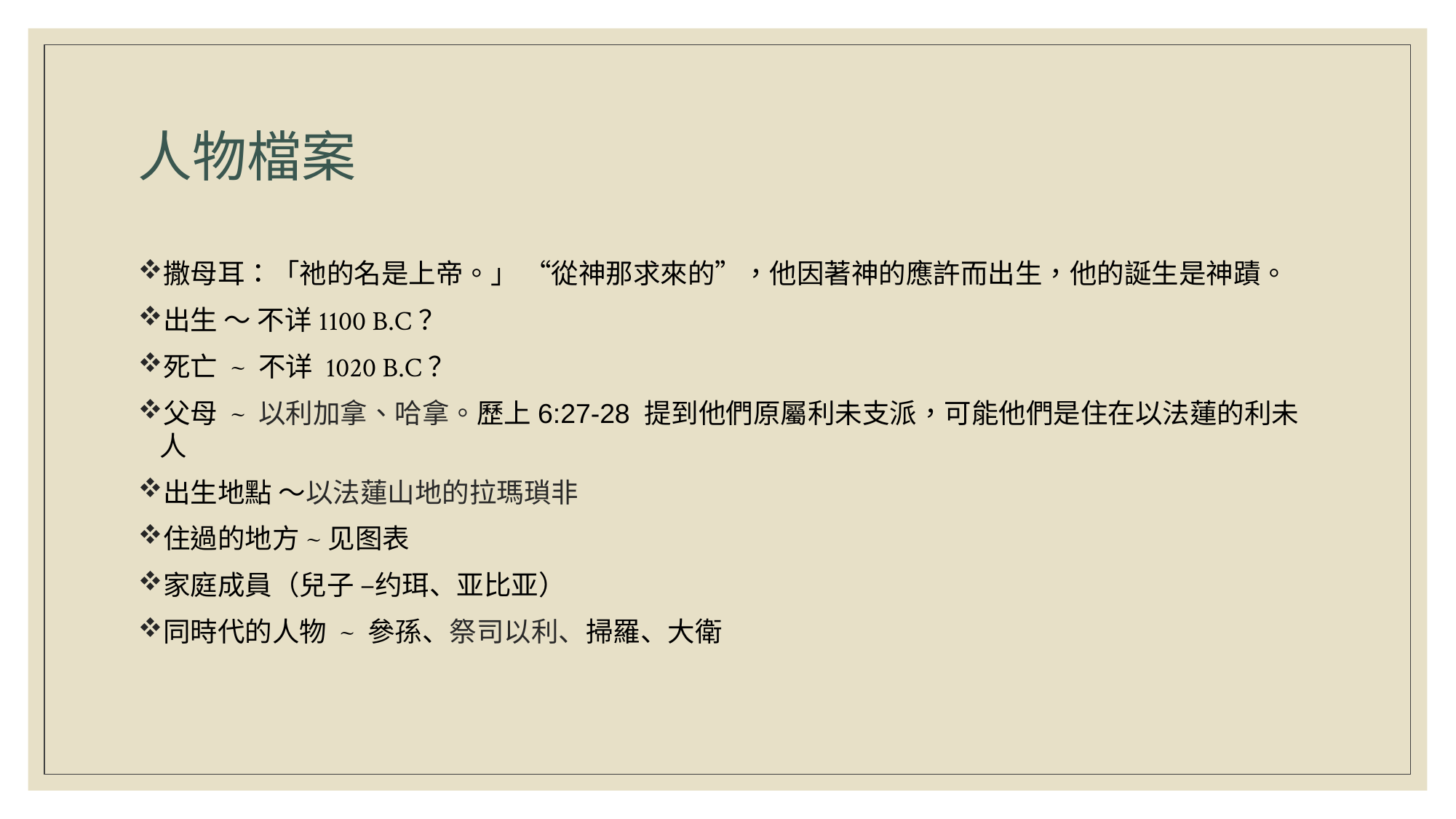

# 人物檔案
撒母耳：「祂的名是上帝。」 “從神那求來的”，他因著神的應許而出生，他的誕生是神蹟。
出生 ～ 不详1100 B.C？
死亡 ~ 不详 1020 B.C？
父母 ~ 以利加拿、哈拿。歷上6:27-28 提到他們原屬利未支派，可能他們是住在以法蓮的利未人
出生地點 ～以法蓮山地的拉瑪瑣非
住過的地方~见图表
家庭成員（兒子 –约珥、亚比亚）
同時代的人物 ~ 參孫、祭司以利、掃羅、大衛